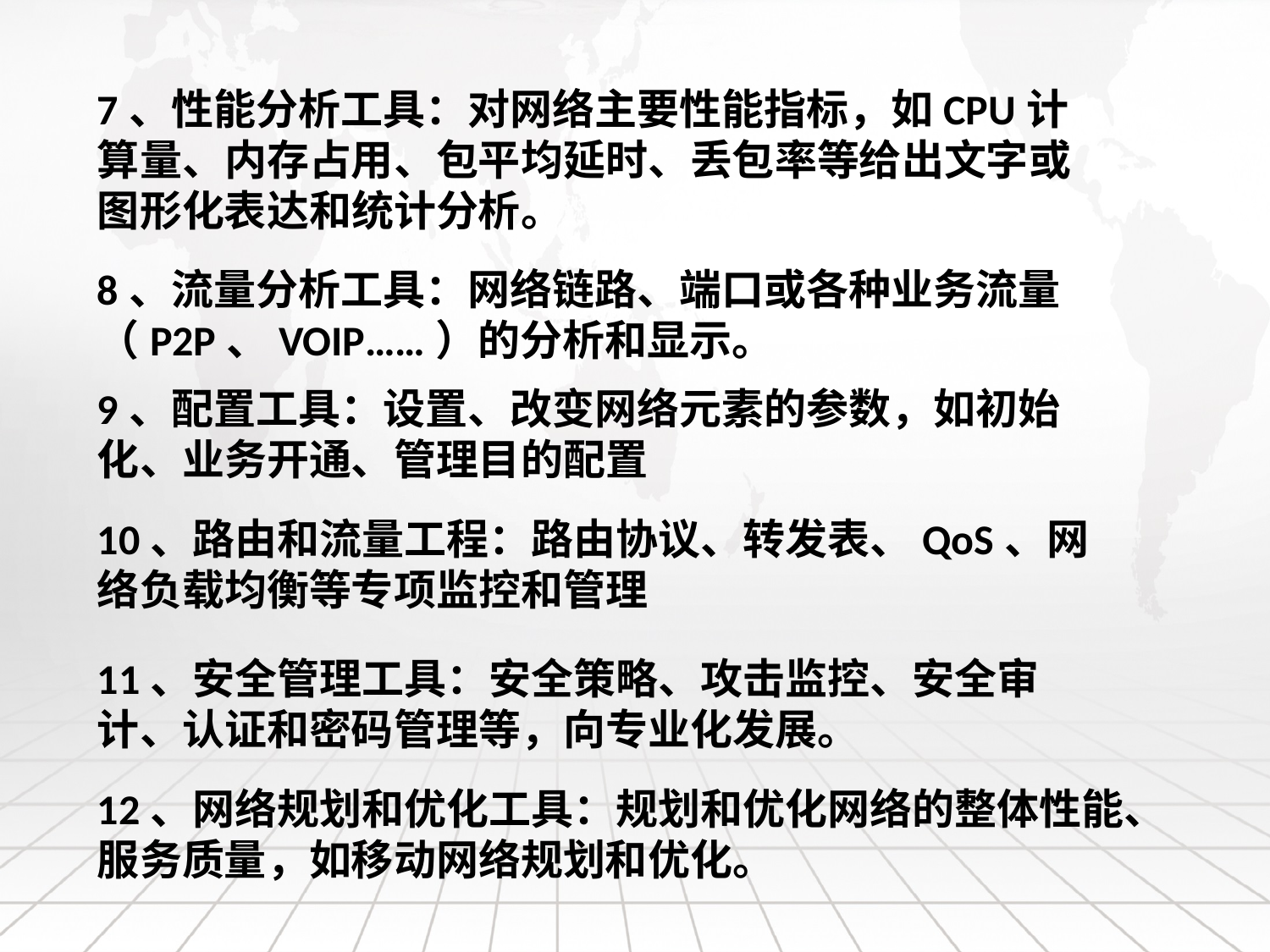

7、性能分析工具：对网络主要性能指标，如CPU计算量、内存占用、包平均延时、丢包率等给出文字或图形化表达和统计分析。
8、流量分析工具：网络链路、端口或各种业务流量（P2P、VOIP……）的分析和显示。
9、配置工具：设置、改变网络元素的参数，如初始化、业务开通、管理目的配置
10、路由和流量工程：路由协议、转发表、QoS、网络负载均衡等专项监控和管理
11、安全管理工具：安全策略、攻击监控、安全审计、认证和密码管理等，向专业化发展。
12、网络规划和优化工具：规划和优化网络的整体性能、服务质量，如移动网络规划和优化。